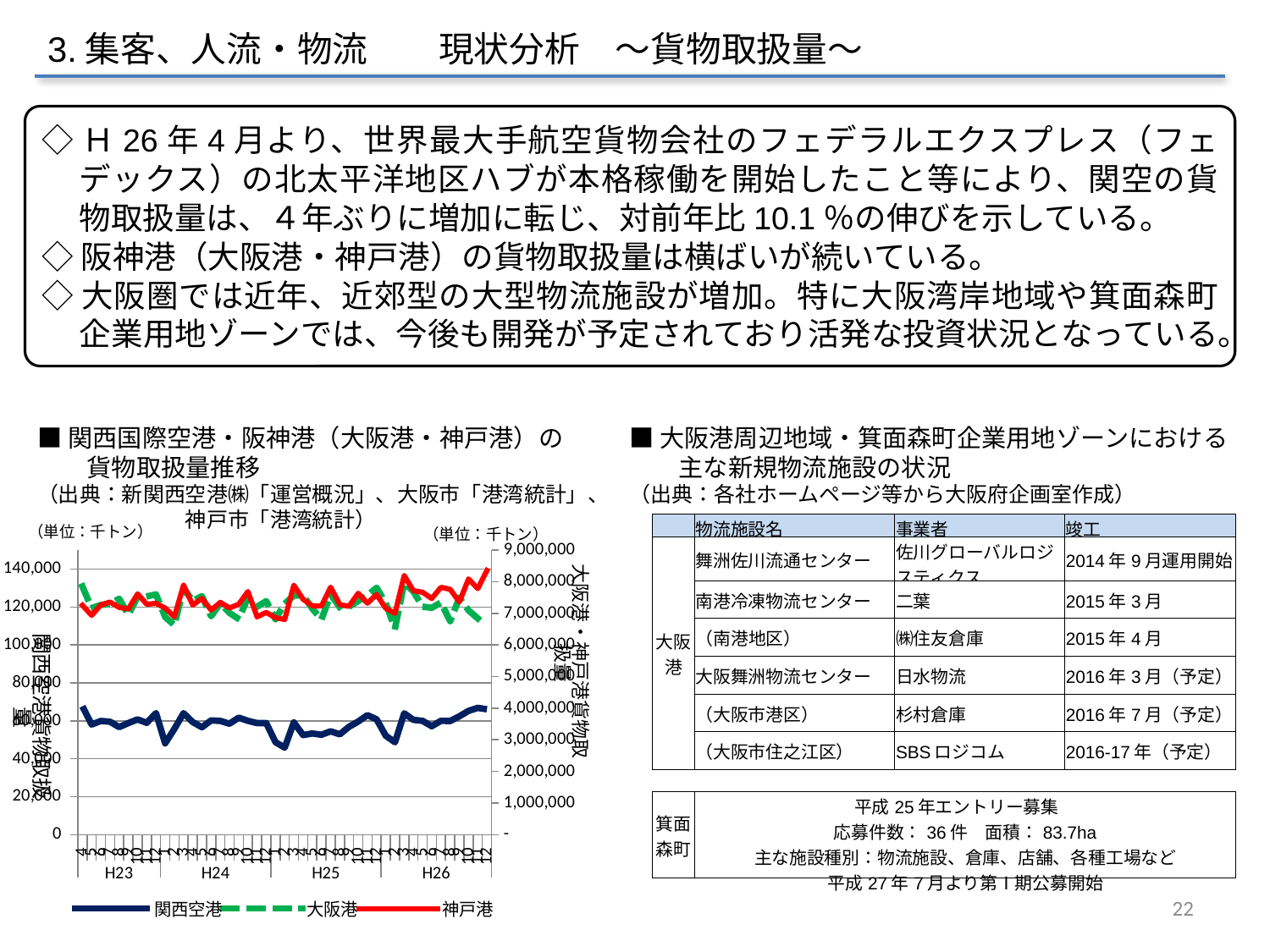

3.集客、人流・物流　　現状分析　～貨物取扱量～
◇Ｈ26年4月より、世界最大手航空貨物会社のフェデラルエクスプレス（フェデックス）の北太平洋地区ハブが本格稼働を開始したこと等により、関空の貨物取扱量は、４年ぶりに増加に転じ、対前年比10.1％の伸びを示している。
◇阪神港（大阪港・神戸港）の貨物取扱量は横ばいが続いている。
◇大阪圏では近年、近郊型の大型物流施設が増加。特に大阪湾岸地域や箕面森町企業用地ゾーンでは、今後も開発が予定されており活発な投資状況となっている。
■関西国際空港・阪神港（大阪港・神戸港）の
　　貨物取扱量推移
（出典：新関西空港㈱「運営概況」、大阪市「港湾統計」、
　　　　　　　神戸市「港湾統計）
■大阪港周辺地域・箕面森町企業用地ゾーンにおける
　　主な新規物流施設の状況
（出典：各社ホームページ等から大阪府企画室作成）

### Chart

| Category | 関西空港 | 大阪港 | 神戸港 |
|---|---|---|---|
| 4 | 67636.0 | 7850836.0 | 7255453.0 |
| 5 | 58041.0 | 7166448.0 | 6935882.0 |
| 6 | 59912.0 | 7262678.0 | 7265524.0 |
| 7 | 59513.0 | 7303283.0 | 7359034.0 |
| 8 | 56664.0 | 7463088.0 | 7186784.0 |
| 9 | 58834.0 | 6956203.0 | 7142347.0 |
| 10 | 60724.0 | 7525302.0 | 7617976.0 |
| 11 | 58935.0 | 7533980.0 | 7288184.0 |
| 12 | 64060.0 | 7600673.0 | 7315843.0 |
| 1 | 48100.0 | 6886176.0 | 7167692.0 |
| 2 | 55683.0 | 6626393.0 | 6891675.0 |
| 3 | 64016.0 | 7797198.0 | 7891419.0 |
| 4 | 59336.0 | 7392177.0 | 7263488.0 |
| 5 | 56580.0 | 7544717.0 | 7469917.0 |
| 6 | 60201.0 | 6907034.0 | 7104333.0 |
| 7 | 59924.0 | 7322225.0 | 7349348.0 |
| 8 | 58455.0 | 7013510.0 | 7169976.0 |
| 9 | 61653.0 | 6821968.0 | 7288370.0 |
| 10 | 59986.0 | 7494683.0 | 7690748.0 |
| 11 | 58791.0 | 7211893.0 | 6888548.0 |
| 12 | 58809.0 | 7385043.0 | 7029593.0 |
| 1 | 48725.0 | 6812683.0 | 6863703.0 |
| 2 | 45837.0 | 7307626.0 | 6805153.0 |
| 3 | 59128.0 | 7560778.0 | 7891639.0 |
| 4 | 52473.0 | 7571863.0 | 7444584.0 |
| 5 | 53327.0 | 7152246.0 | 7238159.0 |
| 6 | 52622.0 | 6805764.0 | 7231596.0 |
| 7 | 54439.0 | 7603197.0 | 7828104.0 |
| 8 | 52879.0 | 7187689.0 | 7275633.0 |
| 9 | 56841.0 | 7209277.0 | 7223849.0 |
| 10 | 59592.0 | 7389109.0 | 7634420.0 |
| 11 | 62976.0 | 7566904.0 | 7321654.0 |
| 12 | 60746.0 | 7811144.0 | 7594686.0 |
| 1 | 52109.0 | 7320949.0 | 7159028.0 |
| 2 | 48682.0 | 6521306.0 | 7000872.0 |
| 3 | 63939.0 | 7960453.0 | 8197042.0 |
| 4 | 60498.0 | 7694331.0 | 7717030.0 |
| 5 | 59958.0 | 7210830.0 | 7667280.0 |
| 6 | 57147.0 | 7174440.0 | 7470013.0 |
| 7 | 59986.0 | 7343071.0 | 7825179.0 |
| 8 | 59883.0 | 6753066.0 | 7760556.0 |
| 9 | 62362.0 | 7496131.0 | 7361130.0 |
| 10 | 65247.0 | 7093534.0 | 8088487.0 |
| 11 | 66819.0 | 6842078.0 | 7782170.0 |
| 12 | 66102.0 | 7060712.0 | 8357776.0 |
|  | 物流施設名 | 事業者 | 竣工 |
| --- | --- | --- | --- |
| 大阪港 | 舞洲佐川流通センター | 佐川グローバルロジスティクス | 2014年9月運用開始 |
|  | 南港冷凍物流センター | 二葉 | 2015年3月 |
|  | （南港地区） | ㈱住友倉庫 | 2015年4月 |
|  | 大阪舞洲物流センター | 日水物流 | 2016年3月（予定） |
|  | （大阪市港区） | 杉村倉庫 | 2016年7月（予定） |
|  | （大阪市住之江区） | SBSロジコム | 2016-17年（予定） |
|  |  |  |  |
| 箕面森町 | 平成25年エントリー募集　 応募件数：36件　面積：83.7ha 主な施設種別：物流施設、倉庫、店舗、各種工場など 平成27年7月より第Ⅰ期公募開始 |  |  |
22